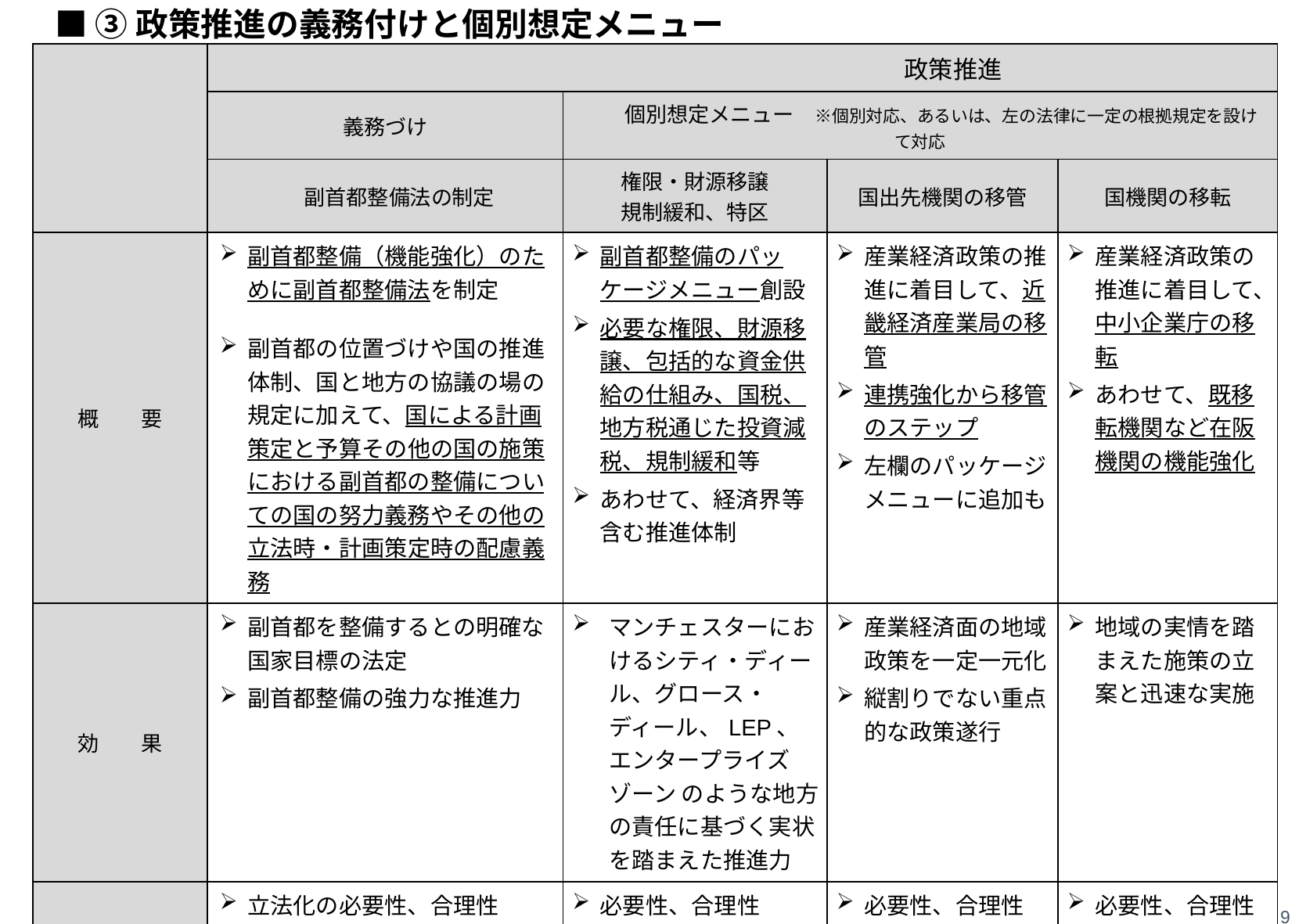

■ ③政策推進の義務付けと個別想定メニュー
|  | 政策推進 |  |  |  |
| --- | --- | --- | --- | --- |
|  | 義務づけ | 個別想定メニュー　※個別対応、あるいは、左の法律に一定の根拠規定を設けて対応 |  |  |
|  | 副首都整備法の制定 | 権限・財源移譲 規制緩和、特区 | 国出先機関の移管 | 国機関の移転 |
| 概　　要 | 副首都整備（機能強化）のために副首都整備法を制定 副首都の位置づけや国の推進体制、国と地方の協議の場の規定に加えて、国による計画策定と予算その他の国の施策における副首都の整備についての国の努力義務やその他の立法時・計画策定時の配慮義務 | 副首都整備のパッケージメニュー創設 必要な権限、財源移譲、包括的な資金供給の仕組み、国税、地方税通じた投資減税、規制緩和等 あわせて、経済界等含む推進体制 | 産業経済政策の推進に着目して、近畿経済産業局の移管 連携強化から移管のステップ 左欄のパッケージメニューに追加も | 産業経済政策の推進に着目して、中小企業庁の移転 あわせて、既移転機関など在阪機関の機能強化 |
| 効　　果 | 副首都を整備するとの明確な国家目標の法定 副首都整備の強力な推進力 | マンチェスターにおけるシティ・ディール、グロース・ディール、LEP、エンタープライズゾーン のような地方の責任に基づく実状を踏まえた推進力 | 産業経済面の地域政策を一定一元化 縦割りでない重点的な政策遂行 | 地域の実情を踏まえた施策の立案と迅速な実施 |
| 課　　題 | 立法化の必要性、合理性 関西各府県市、首都である東京都、さらにその他地域の理解 地方自治特別法としての住民投票の可能性 | 必要性、合理性 　（なぜ全国で副首都だ 　　け） 地元経済界等連携 関西各府県市、更にその他地域の理解 エリア設定（大阪、京阪神、関西） | 必要性、合理性 　（なぜ全国で大阪、　　 　 京阪神、関西だけ） 関西各府県市、更にその他地域の理解 エリア設定と業務の切り分け | 必要性、合理性 　（なぜ大阪だけ） 全国的な中小企業政策との関係 関西各府県市、更にその他地域の理解 在阪機関の機能強化の状況 |
|  |
| --- |
9